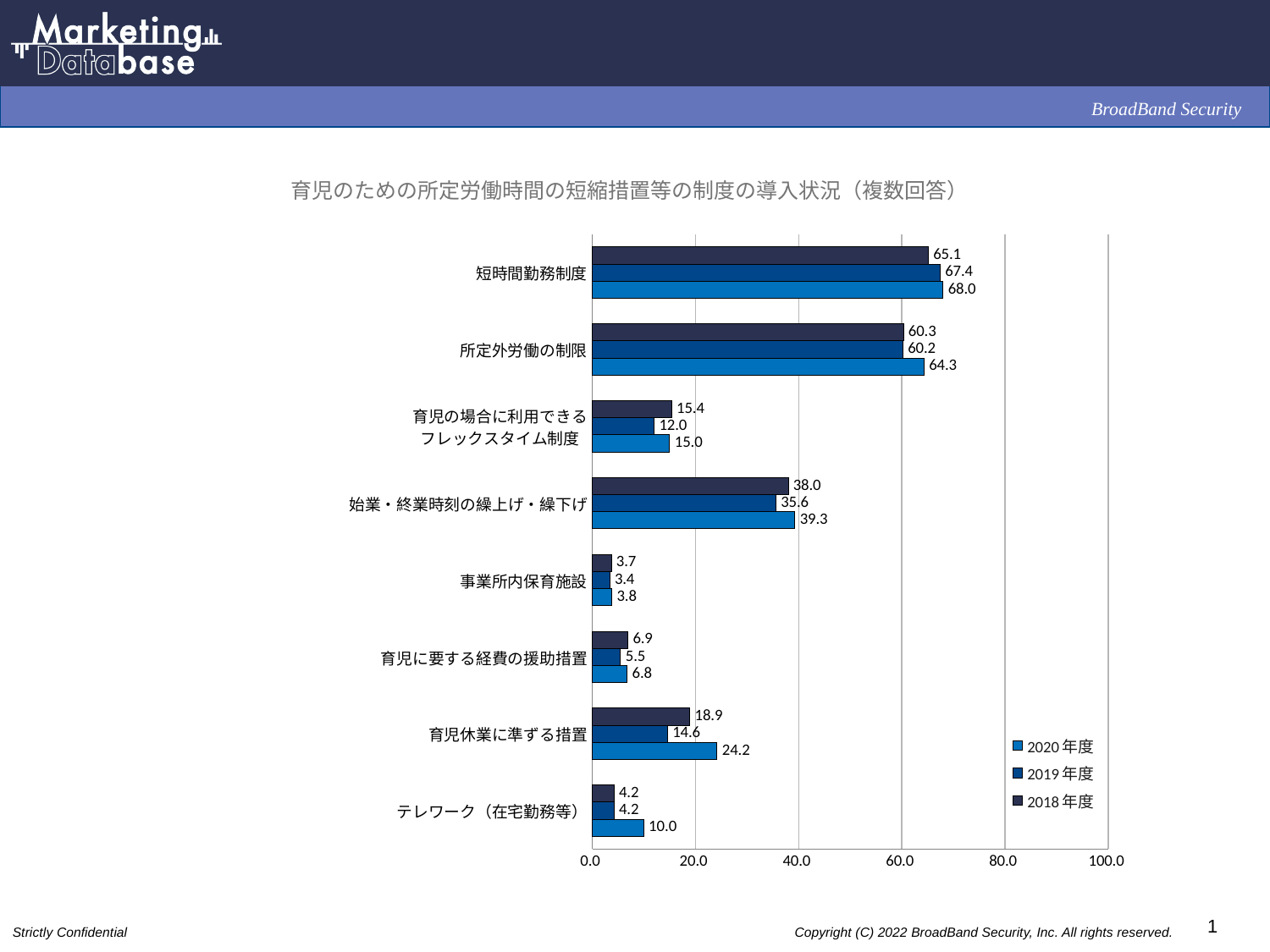

### Chart: 育児のための所定労働時間の短縮措置等の制度の導入状況（複数回答）

| Category |  |  |  |
|---|---|---|---|
| 短時間勤務制度 | 65.1 | 67.4 | 68.0 |
| 所定外労働の制限 | 60.3 | 60.2 | 64.3 |
| 育児の場合に利用できる
フレックスタイム制度 | 15.4 | 12.0 | 15.0 |
| 始業・終業時刻の繰上げ・繰下げ | 38.0 | 35.6 | 39.3 |
| 事業所内保育施設 | 3.7 | 3.4 | 3.8 |
| 育児に要する経費の援助措置 | 6.9 | 5.5 | 6.8 |
| 育児休業に準ずる措置 | 18.9 | 14.6 | 24.2 |
| テレワーク（在宅勤務等） | 4.2 | 4.2 | 10.0 |